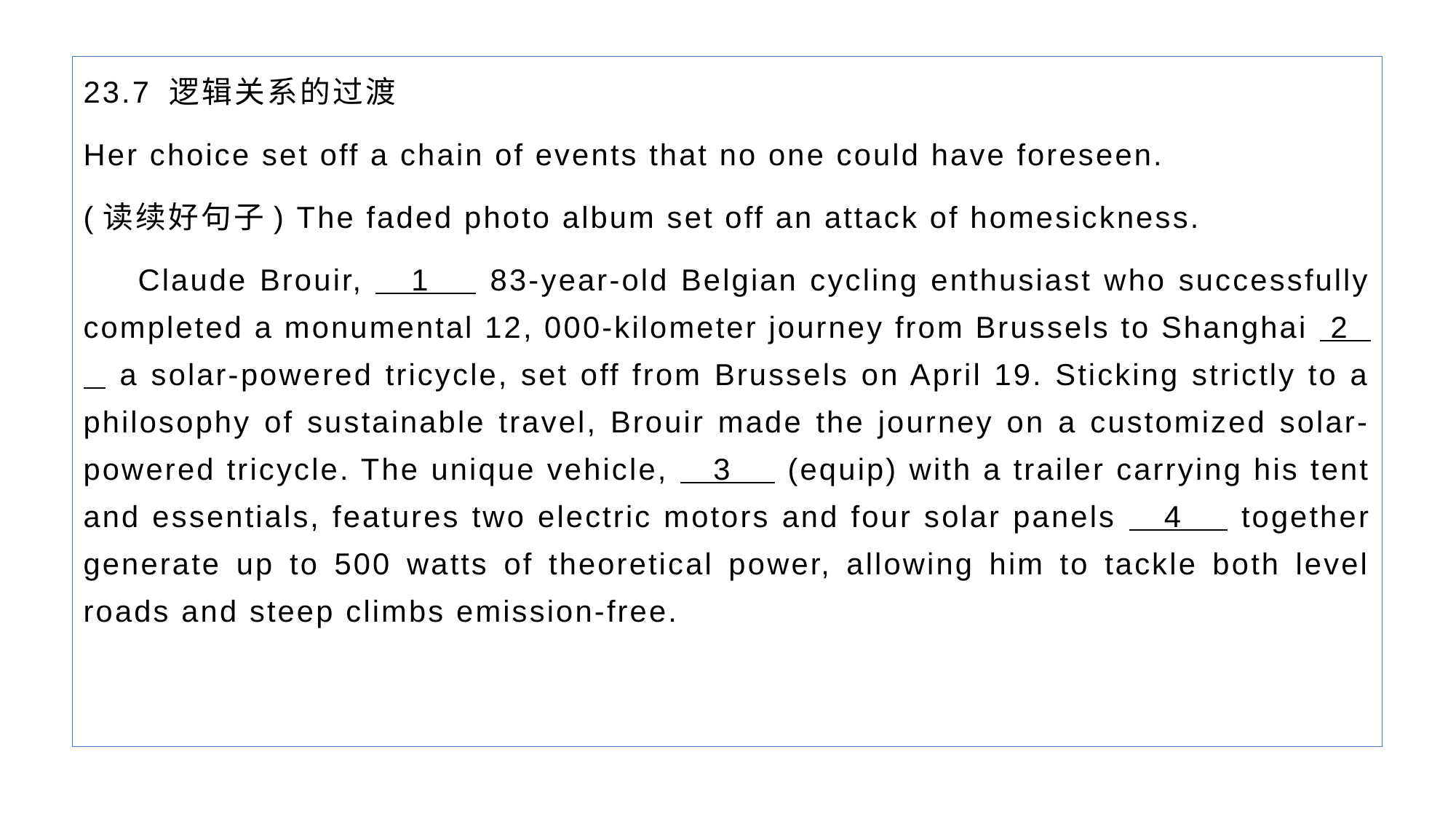

23.7 逻辑关系的过渡
Her choice set off a chain of events that no one could have foreseen.
(读续好句子) The faded photo album set off an attack of homesickness.
Claude Brouir,    1     83-year-old Belgian cycling enthusiast who successfully completed a monumental 12, 000-kilometer journey from Brussels to Shanghai  2      a solar-powered tricycle, set off from Brussels on April 19. Sticking strictly to a philosophy of sustainable travel, Brouir made the journey on a customized solar-powered tricycle. The unique vehicle,    3     (equip) with a trailer carrying his tent and essentials, features two electric motors and four solar panels    4     together generate up to 500 watts of theoretical power, allowing him to tackle both level roads and steep climbs emission-free.